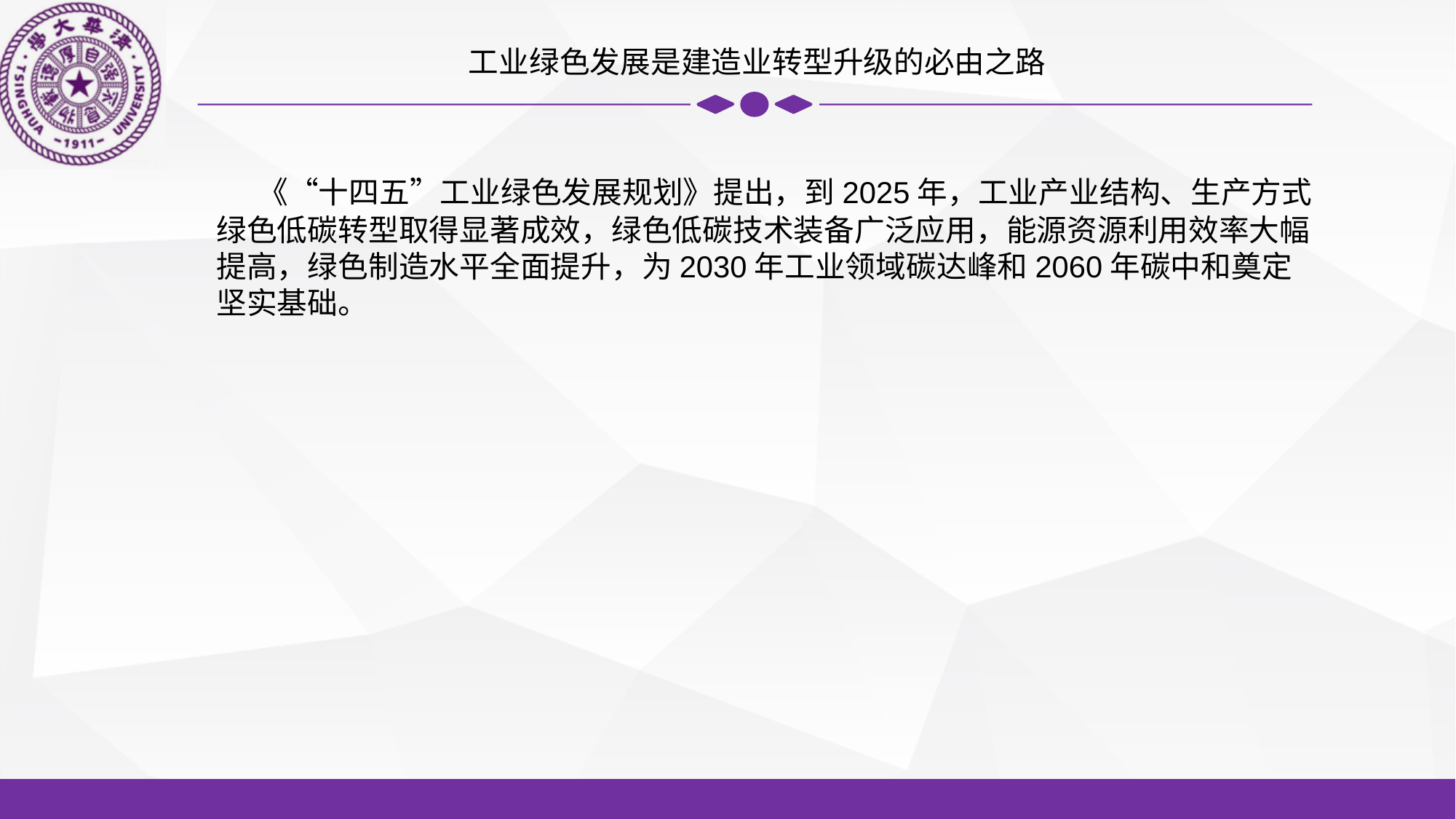

工业绿色发展是建造业转型升级的必由之路

    《“十四五”工业绿色发展规划》提出，到2025年，工业产业结构、生产方式绿色低碳转型取得显著成效，绿色低碳技术装备广泛应用，能源资源利用效率大幅提高，绿色制造水平全面提升，为2030年工业领域碳达峰和2060年碳中和奠定坚实基础。